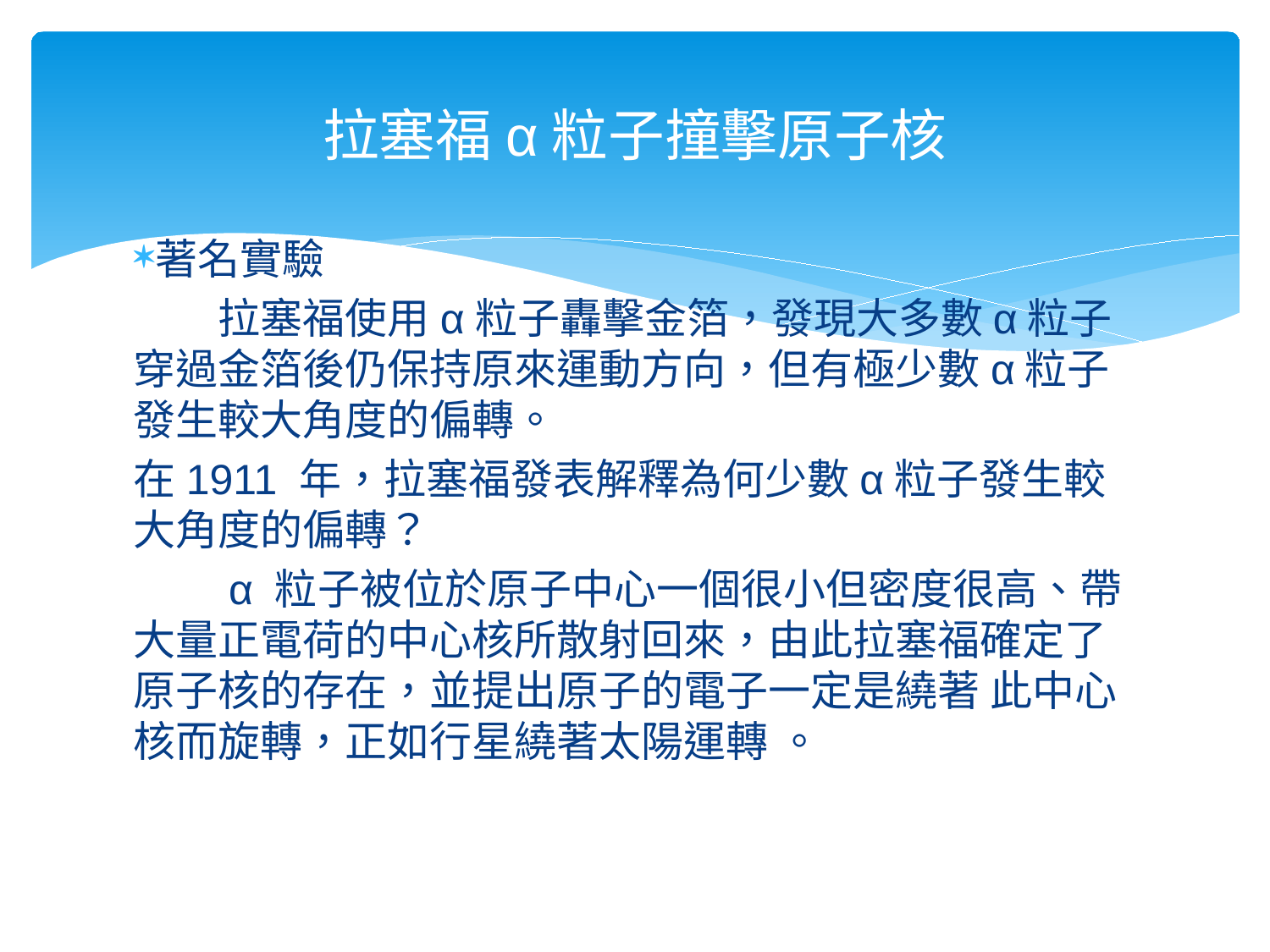

拉塞福α粒子撞擊原子核
著名實驗
　　拉塞福使用α粒子轟擊金箔，發現大多數α粒子穿過金箔後仍保持原來運動方向，但有極少數α粒子發生較大角度的偏轉。
在1911 年，拉塞福發表解釋為何少數α粒子發生較大角度的偏轉？
　　α 粒子被位於原子中心一個很小但密度很高、帶大量正電荷的中心核所散射回來，由此拉塞福確定了原子核的存在，並提出原子的電子一定是繞著 此中心核而旋轉，正如行星繞著太陽運轉 。